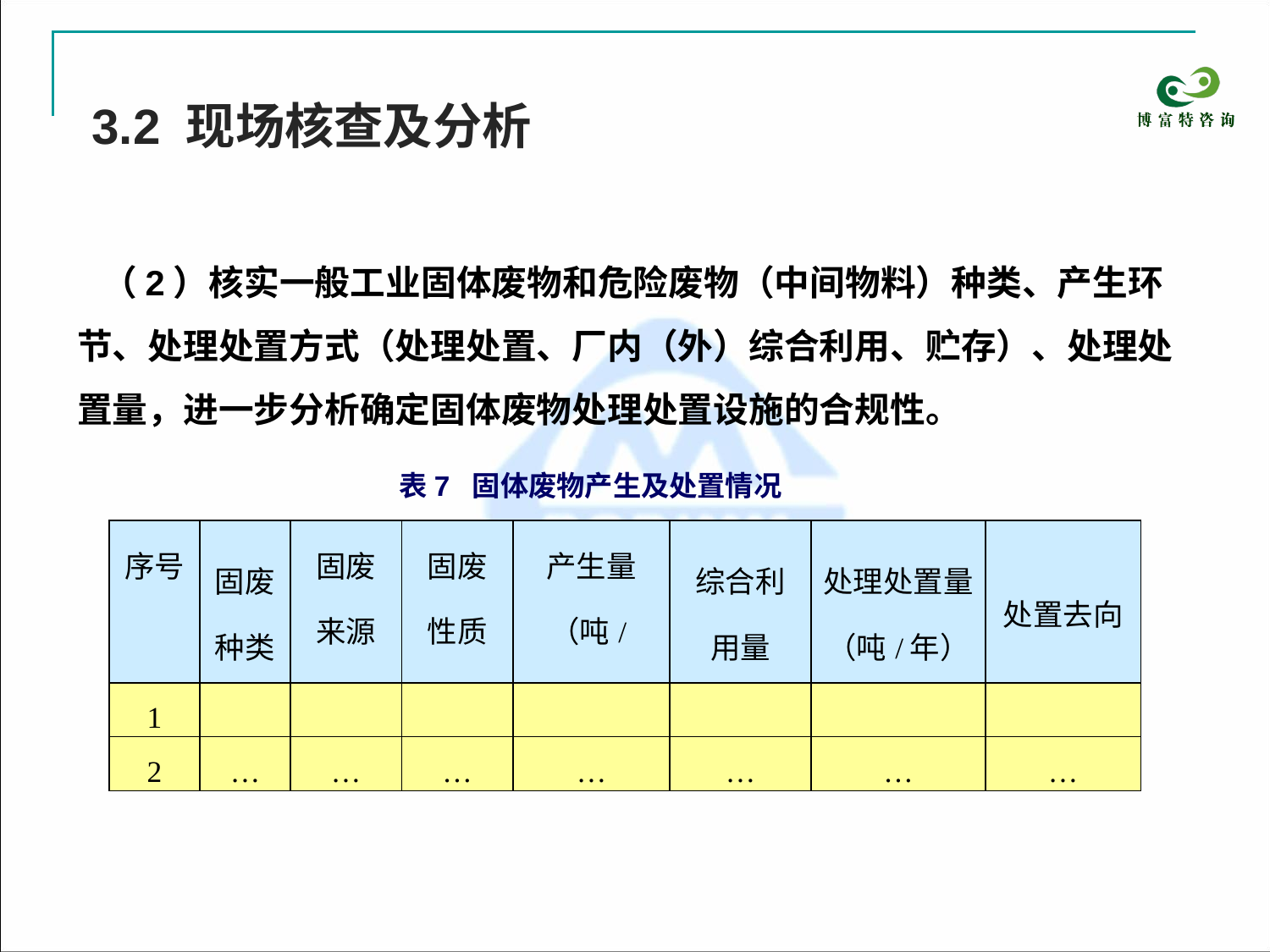

3.2 现场核查及分析
  （2）核实一般工业固体废物和危险废物（中间物料）种类、产生环节、处理处置方式（处理处置、厂内（外）综合利用、贮存）、处理处置量，进一步分析确定固体废物处理处置设施的合规性。
表7  固体废物产生及处置情况
| 序号 | 固废种类 | 固废 来源 | 固废 性质 | 产生量 （吨/年） | 综合利 用量 | 处理处置量（吨/年） | 处置去向 |
| --- | --- | --- | --- | --- | --- | --- | --- |
| 1 |  |  |  |  |  |  |  |
| 2 | … | … | … | … | … | … | … |